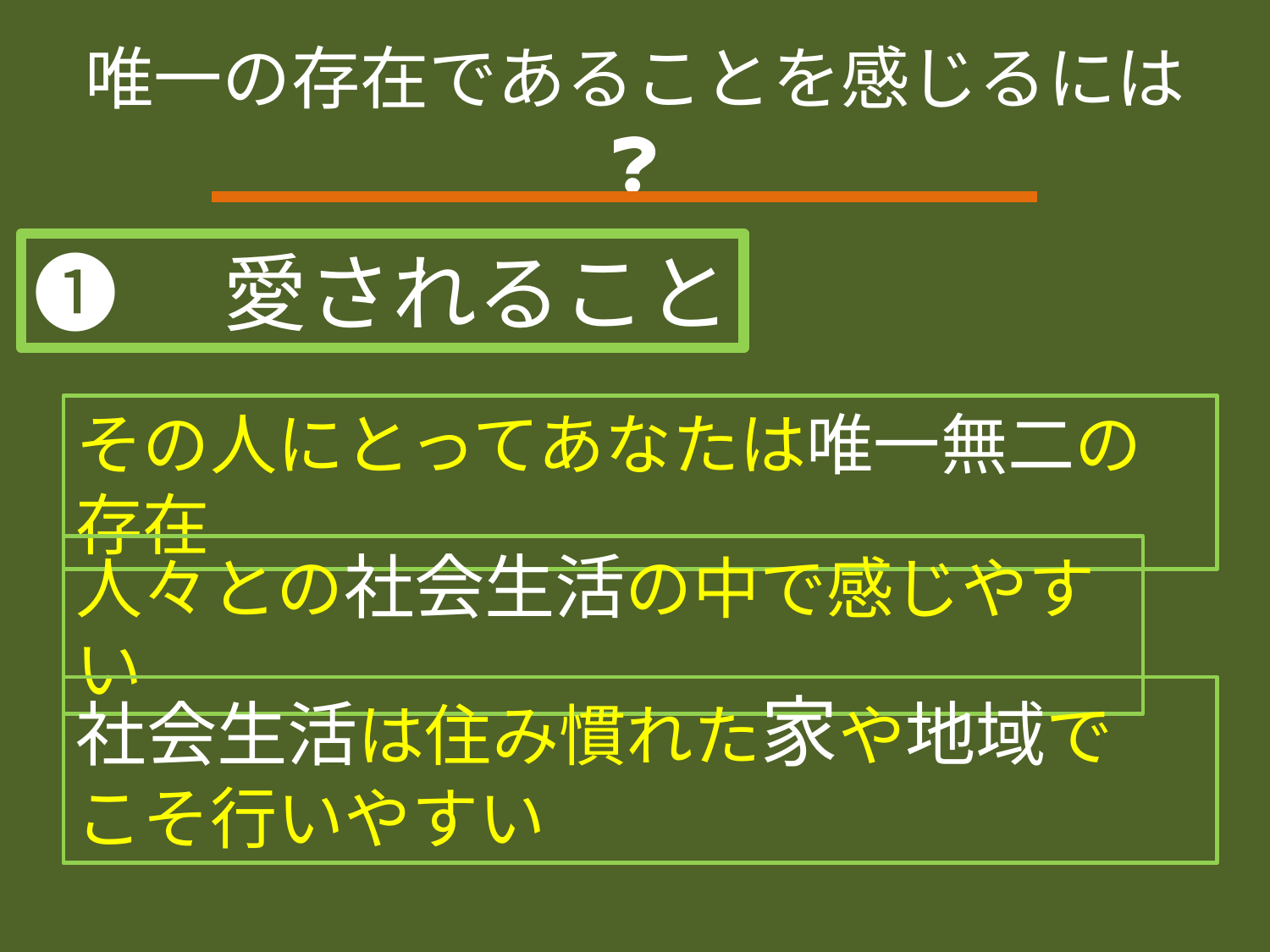

# 唯一の存在であることを感じるには❓
❶　愛されること
その人にとってあなたは唯一無二の存在
人々との社会生活の中で感じやすい
社会生活は住み慣れた家や地域で
こそ行いやすい